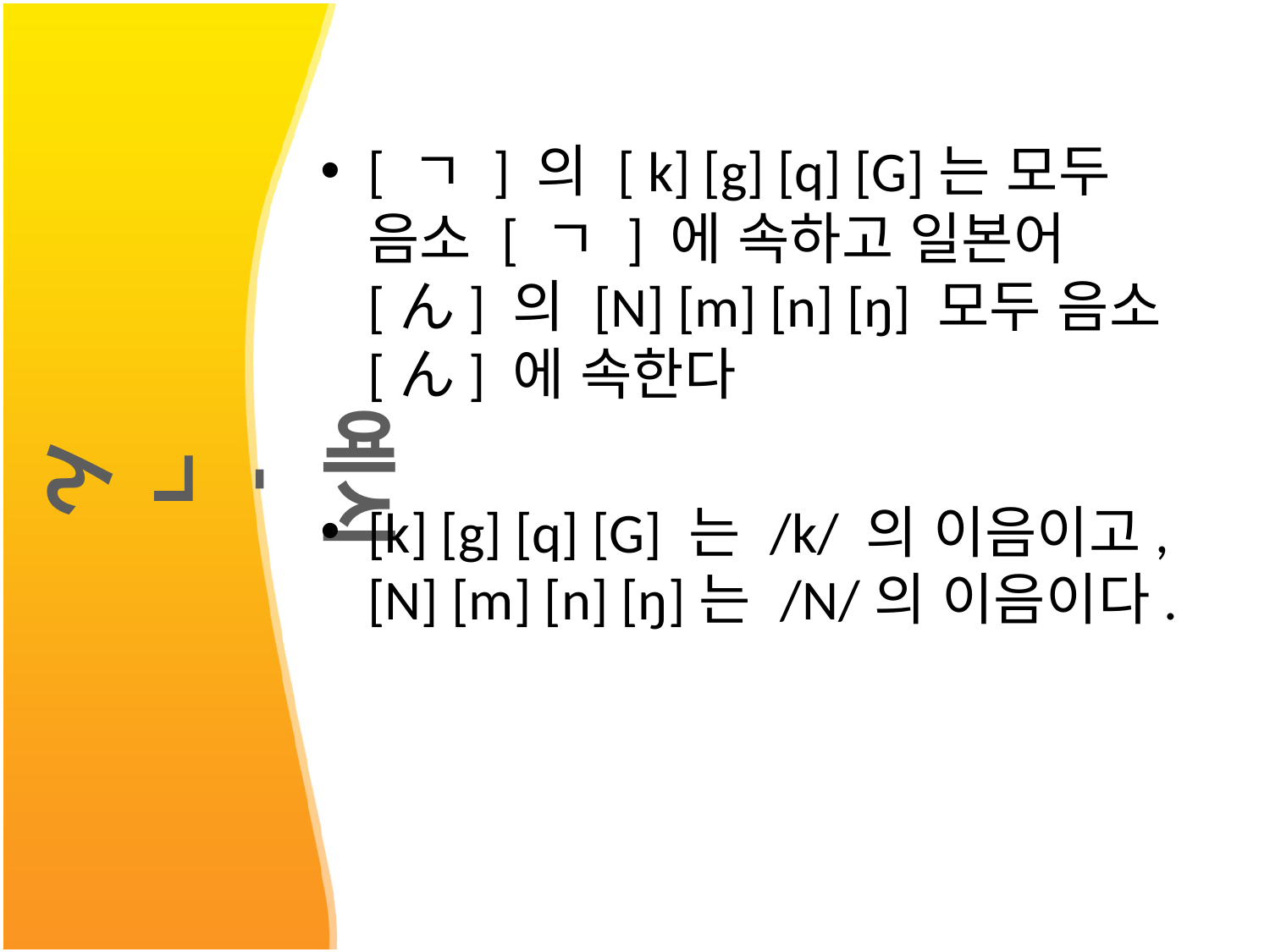

[ ㄱ ] 의 [ k] [g] [q] [G]는 모두 음소 [ ㄱ ] 에 속하고 일본어 [ん] 의 [N] [m] [n] [ŋ] 모두 음소 [ん] 에 속한다

[k] [g] [q] [G] 는 /k/ 의 이음이고, [N] [m] [n] [ŋ]는 /N/의 이음이다.

# 예시 - ㄱ ん